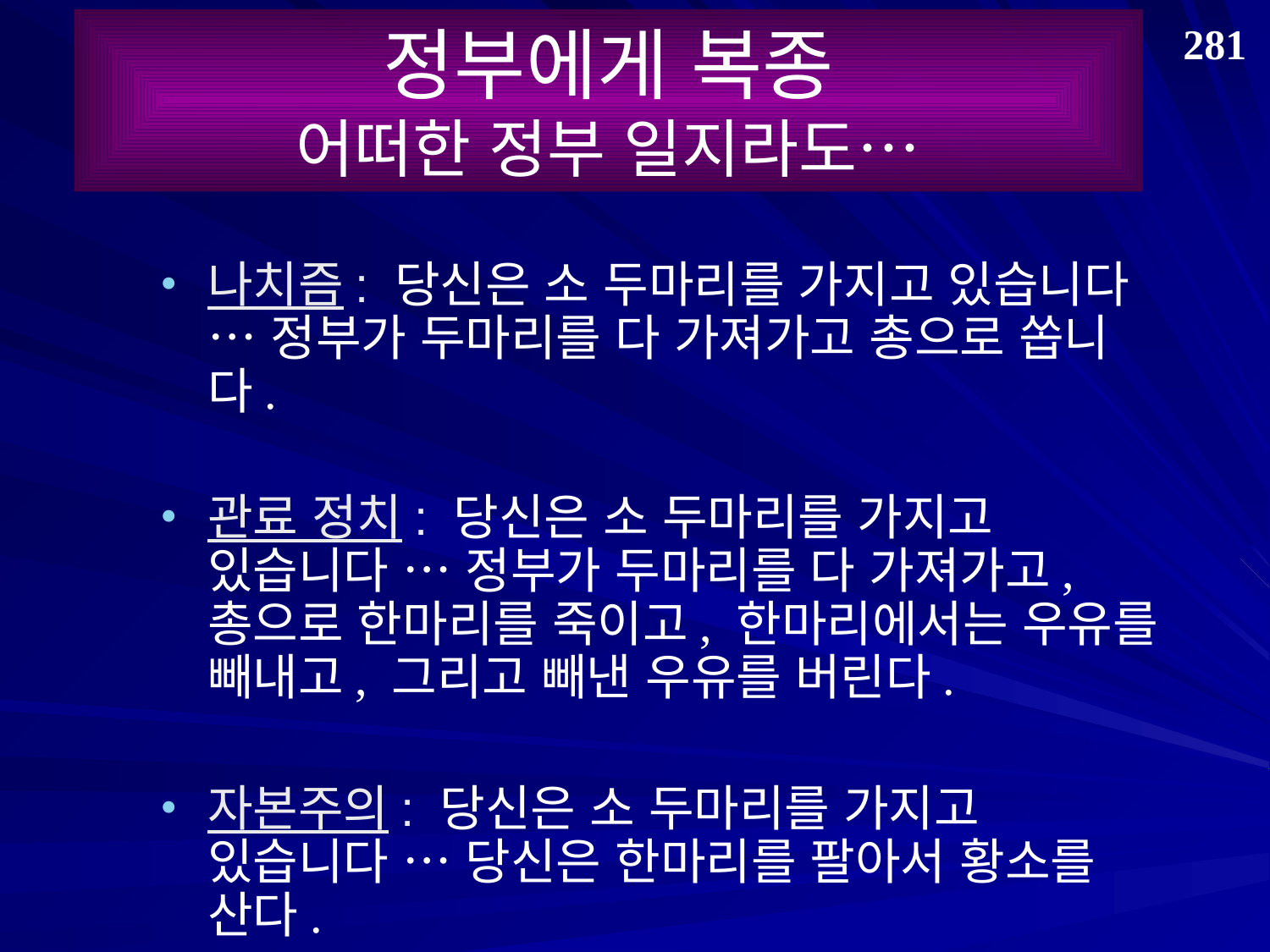

정부에게 복종
어떠한 정부 일지라도…
281
나치즘: 당신은 소 두마리를 가지고 있습니다 … 정부가 두마리를 다 가져가고 총으로 쏩니다.

관료 정치: 당신은 소 두마리를 가지고 있습니다 … 정부가 두마리를 다 가져가고, 총으로 한마리를 죽이고, 한마리에서는 우유를 빼내고, 그리고 빼낸 우유를 버린다.

자본주의: 당신은 소 두마리를 가지고 있습니다 … 당신은 한마리를 팔아서 황소를 산다.